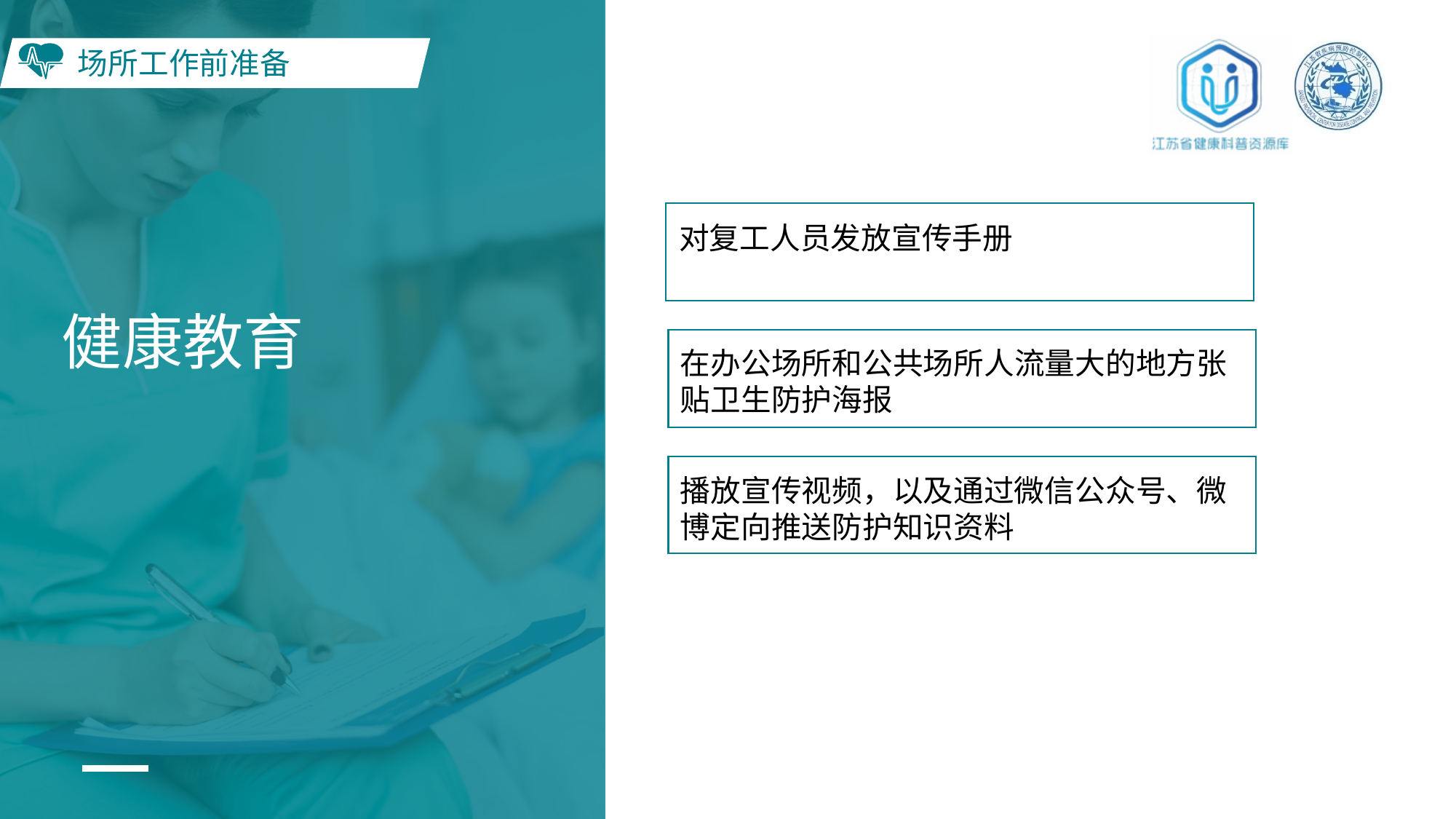

场所工作前准备

对复工人员发放宣传手册
健康教育

在办公场所和公共场所人流量大的地方张贴卫生防护海报

播放宣传视频，以及通过微信公众号、微博定向推送防护知识资料